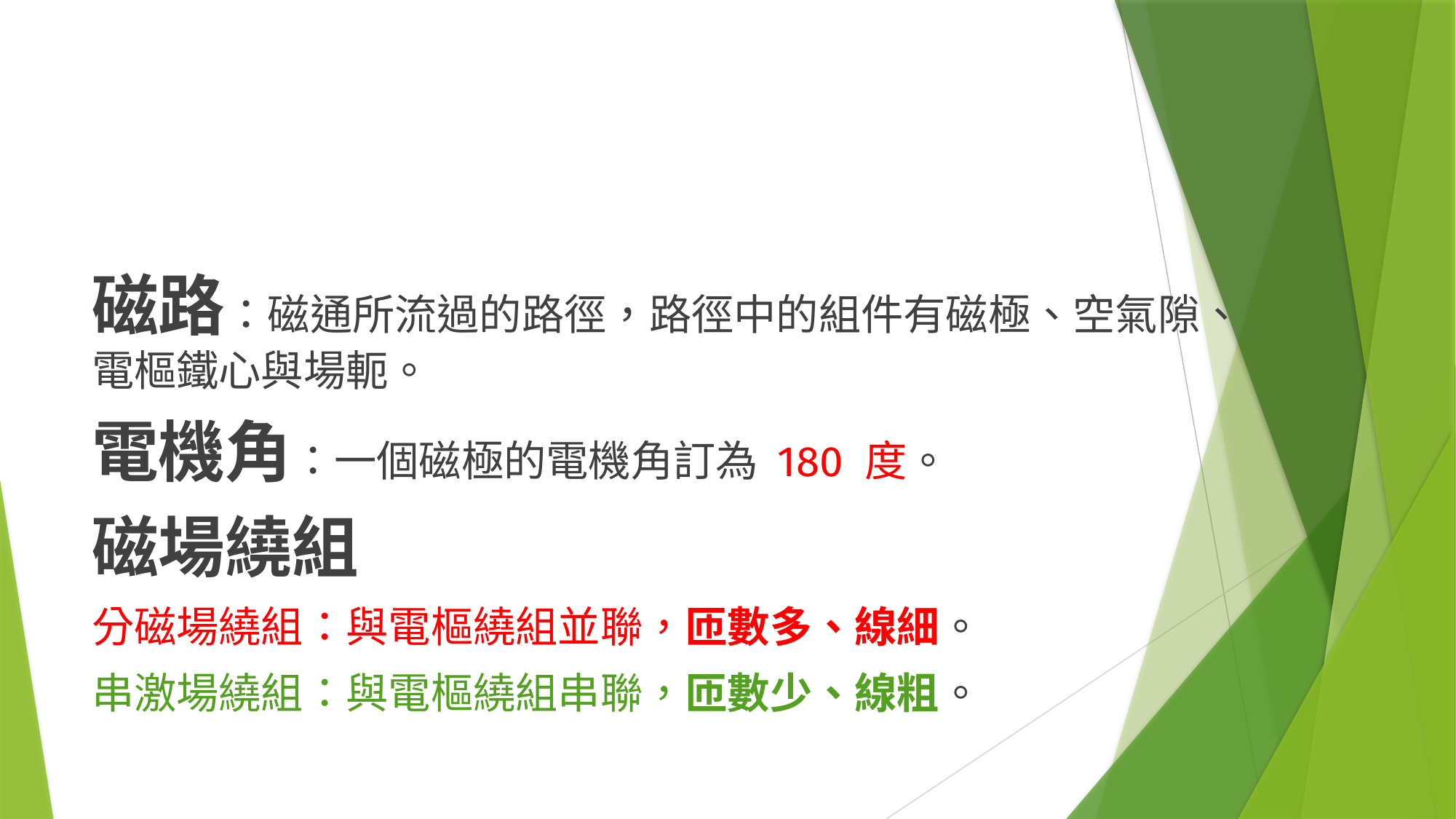

#
磁路：磁通所流過的路徑，路徑中的組件有磁極、空氣隙、電樞鐵心與場軛。
電機角：一個磁極的電機角訂為 180 度。
磁場繞組
分磁場繞組：與電樞繞組並聯，匝數多、線細。
串激場繞組：與電樞繞組串聯，匝數少、線粗。